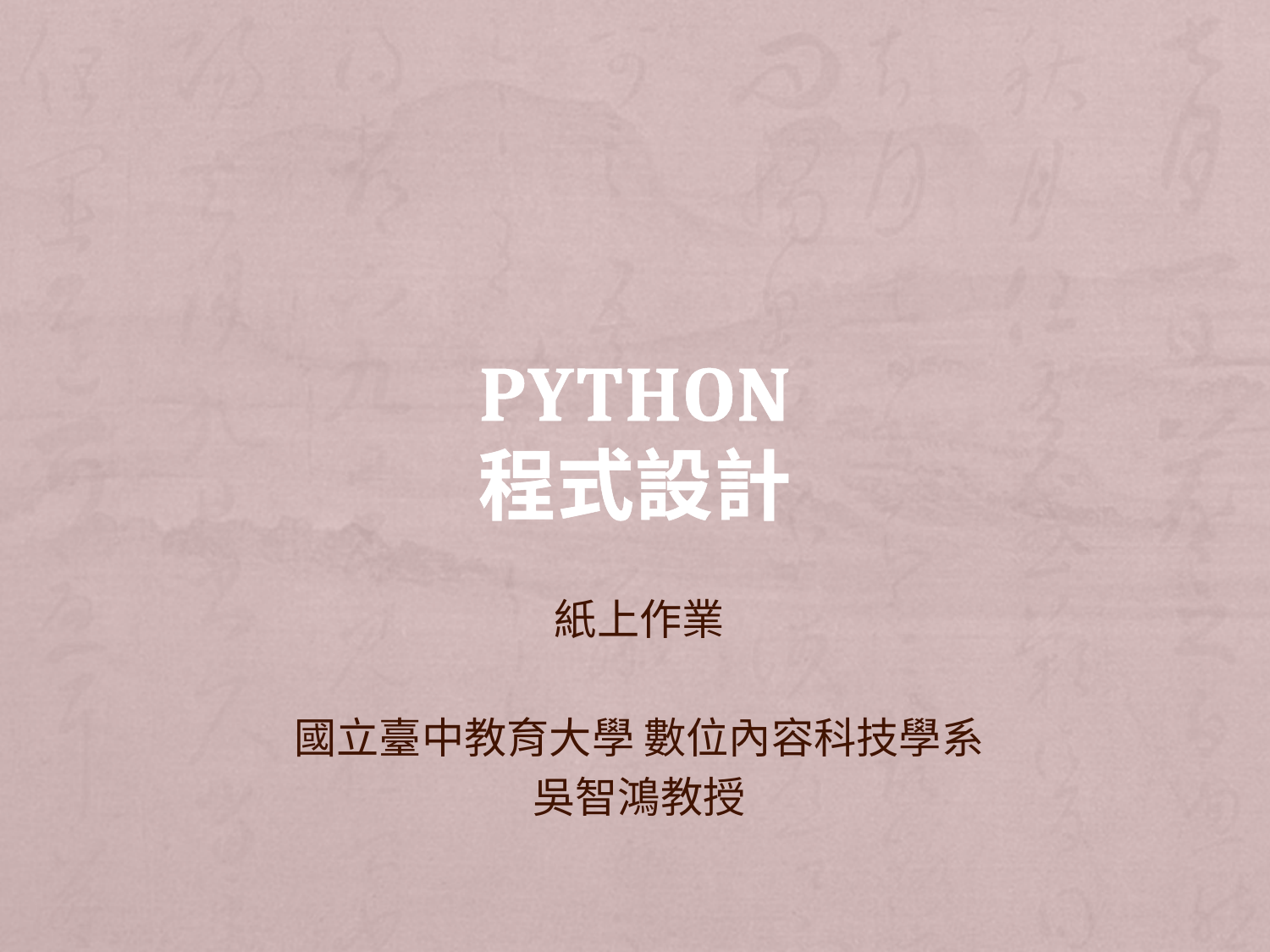

# Python 程式設計
紙上作業

國立臺中教育大學 數位內容科技學系
吳智鴻教授